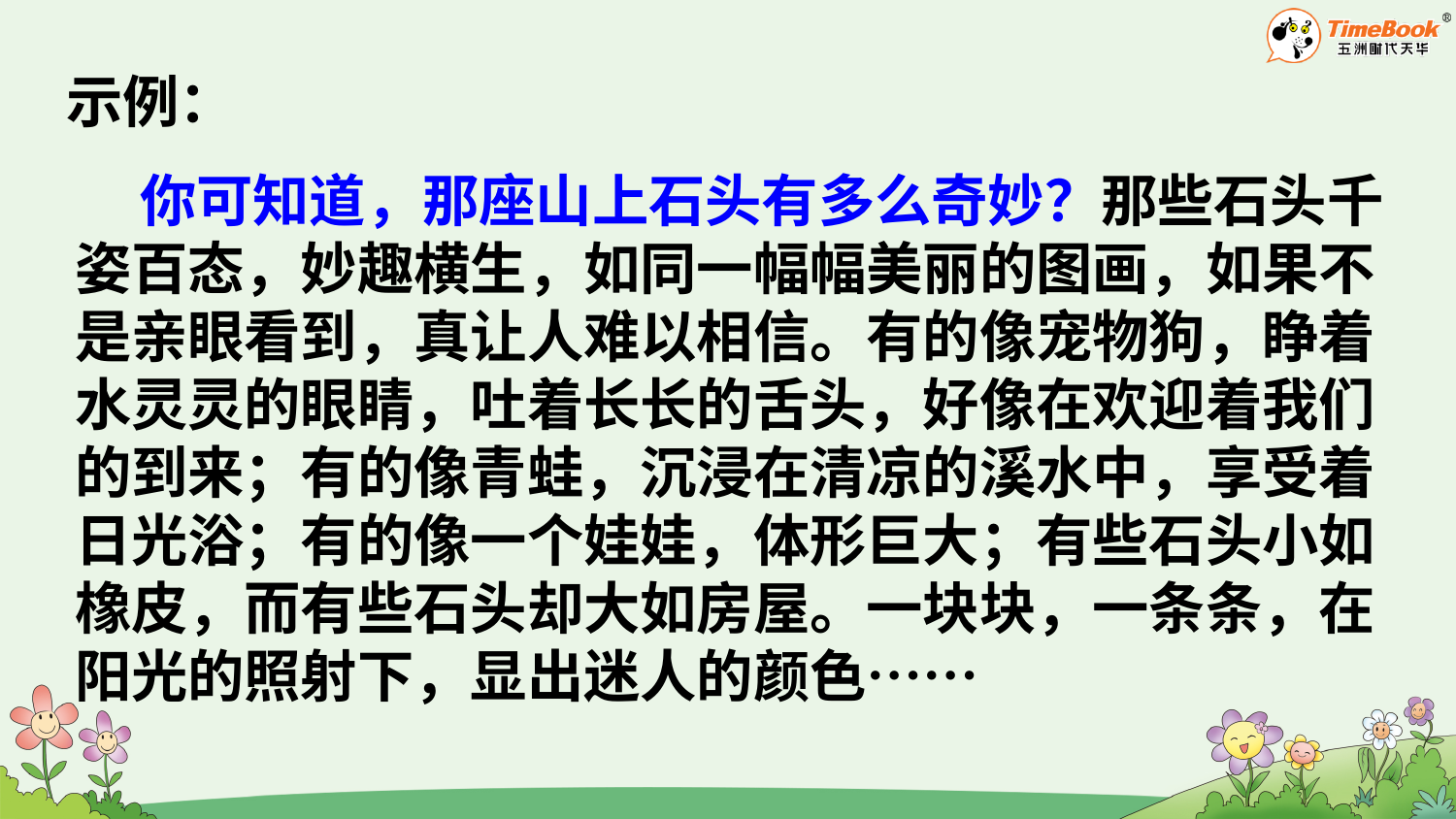

示例：
    你可知道，那座山上石头有多么奇妙？那些石头千姿百态，妙趣横生，如同一幅幅美丽的图画，如果不是亲眼看到，真让人难以相信。有的像宠物狗，睁着水灵灵的眼睛，吐着长长的舌头，好像在欢迎着我们的到来；有的像青蛙，沉浸在清凉的溪水中，享受着日光浴；有的像一个娃娃，体形巨大；有些石头小如橡皮，而有些石头却大如房屋。一块块，一条条，在阳光的照射下，显出迷人的颜色……